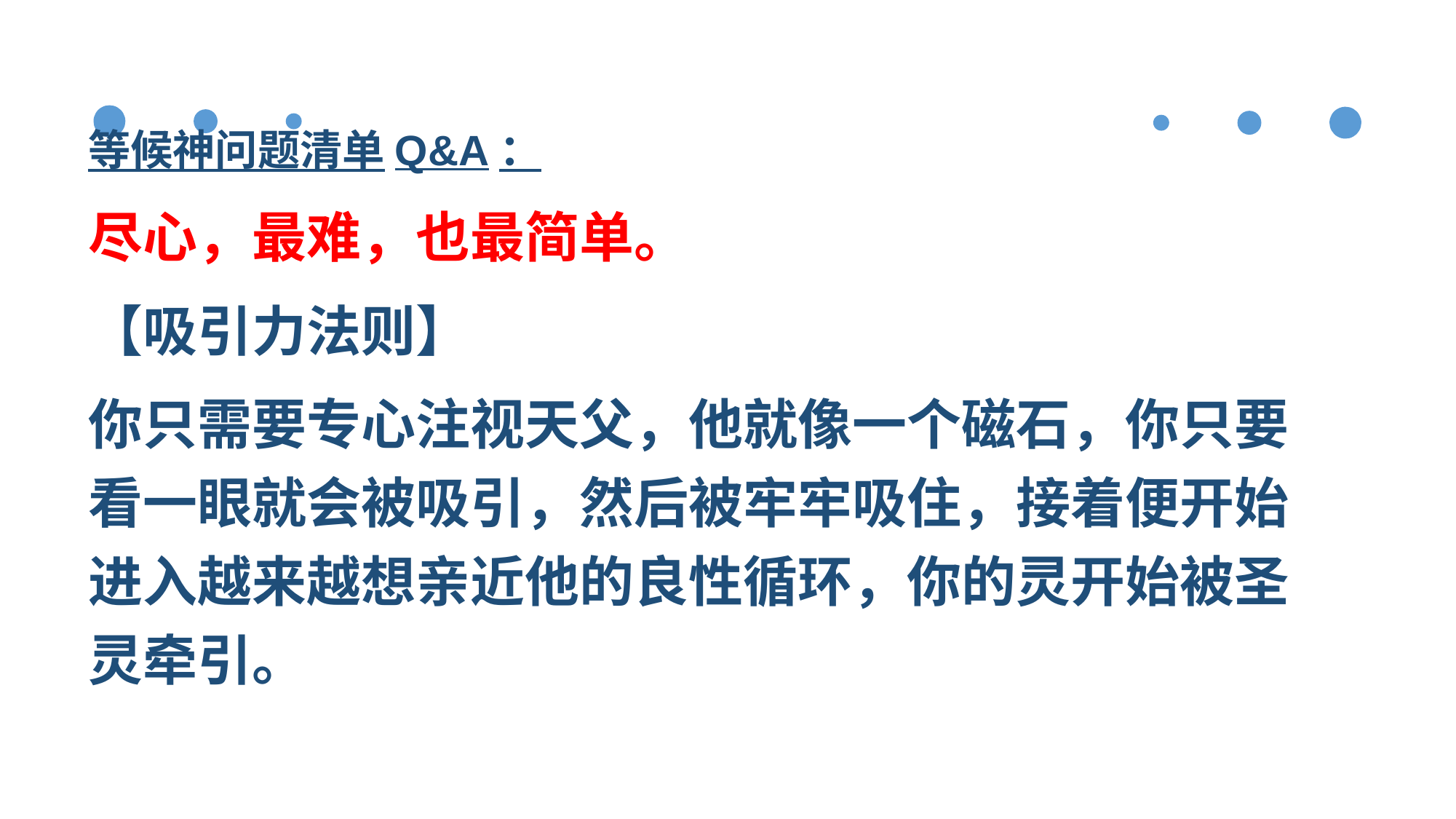

等候神问题清单Q&A：
尽心，最难，也最简单。
【吸引力法则】
你只需要专心注视天父，他就像一个磁石，你只要看一眼就会被吸引，然后被牢牢吸住，接着便开始进入越来越想亲近他的良性循环，你的灵开始被圣灵牵引。